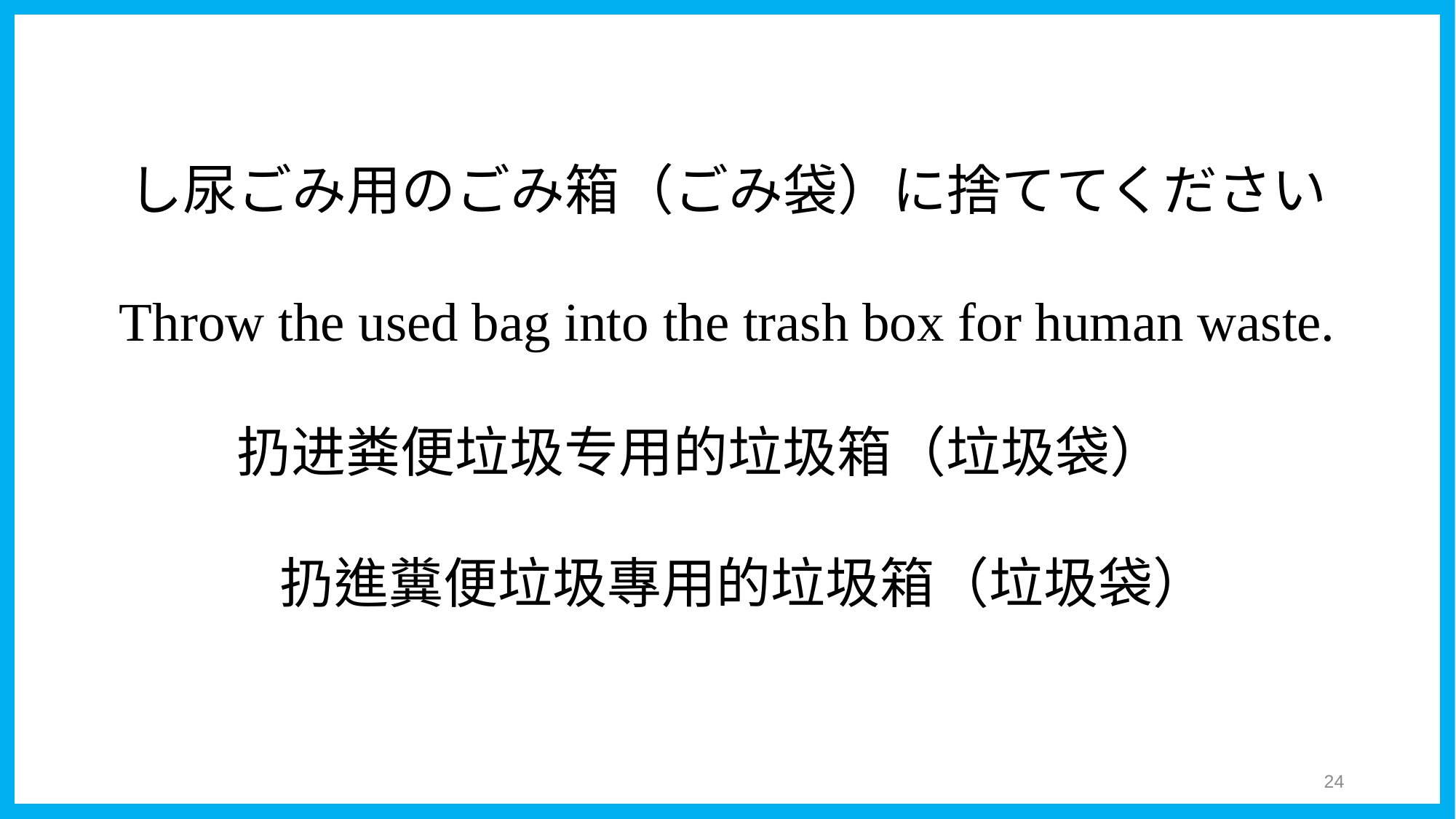

し尿ごみ用のごみ箱（ごみ袋）に捨ててください

Throw the used bag into the trash box for human waste.

扔进粪便垃圾专用的垃圾箱（垃圾袋）

扔進糞便垃圾專用的垃圾箱（垃圾袋）

24